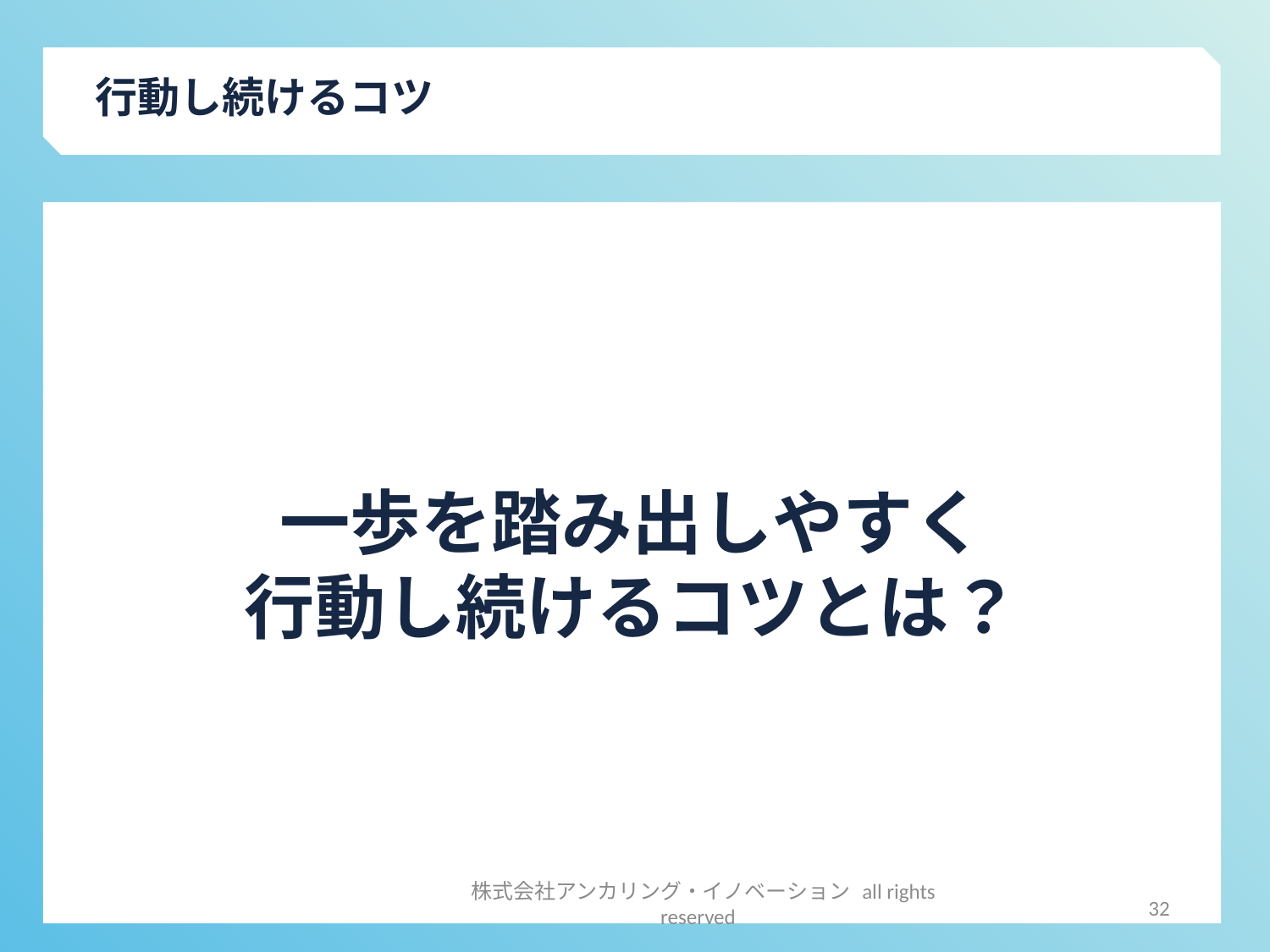

行動し続けるコツ
一歩を踏み出しやすく
行動し続けるコツとは？
32
株式会社アンカリング・イノベーション all rights reserved